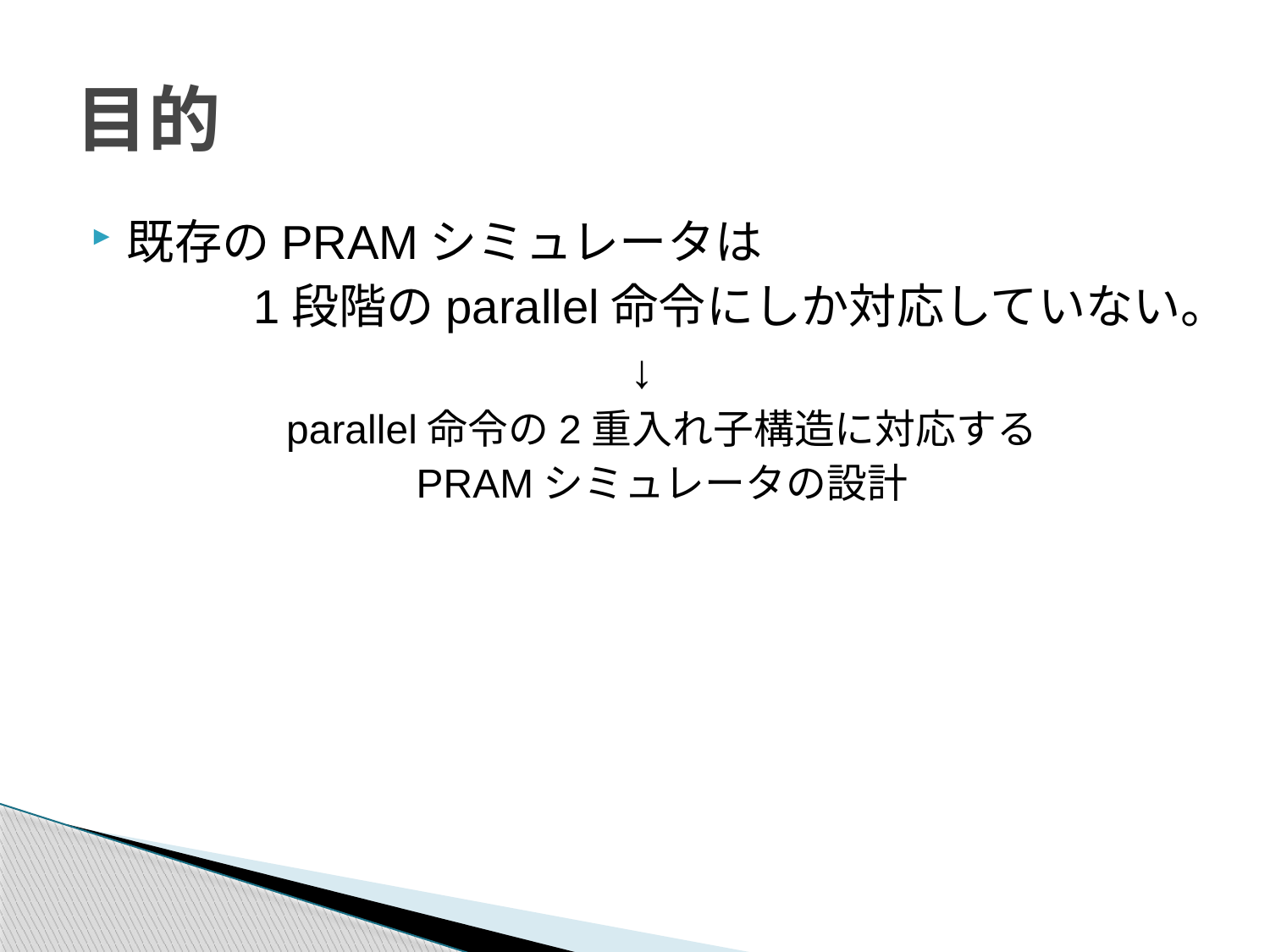

# 目的
既存のPRAMシミュレータは
		1段階のparallel命令にしか対応していない。
↓
parallel命令の2重入れ子構造に対応する
PRAMシミュレータの設計